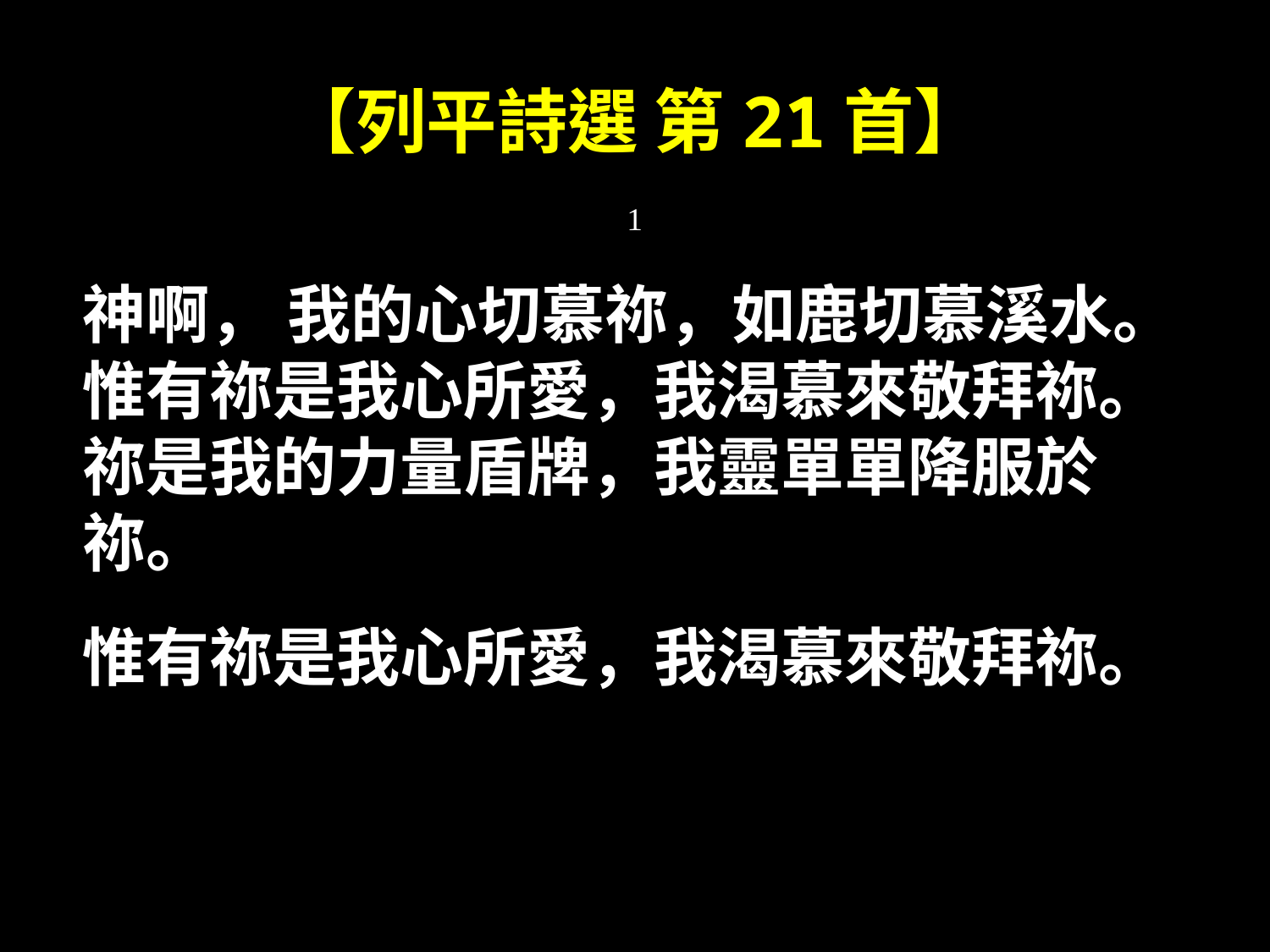

# 【列平詩選 第21首】
1
神啊， 我的心切慕祢，如鹿切慕溪水。
惟有祢是我心所愛，我渴慕來敬拜祢。祢是我的力量盾牌，我靈單單降服於祢。
惟有祢是我心所愛，我渴慕來敬拜祢。